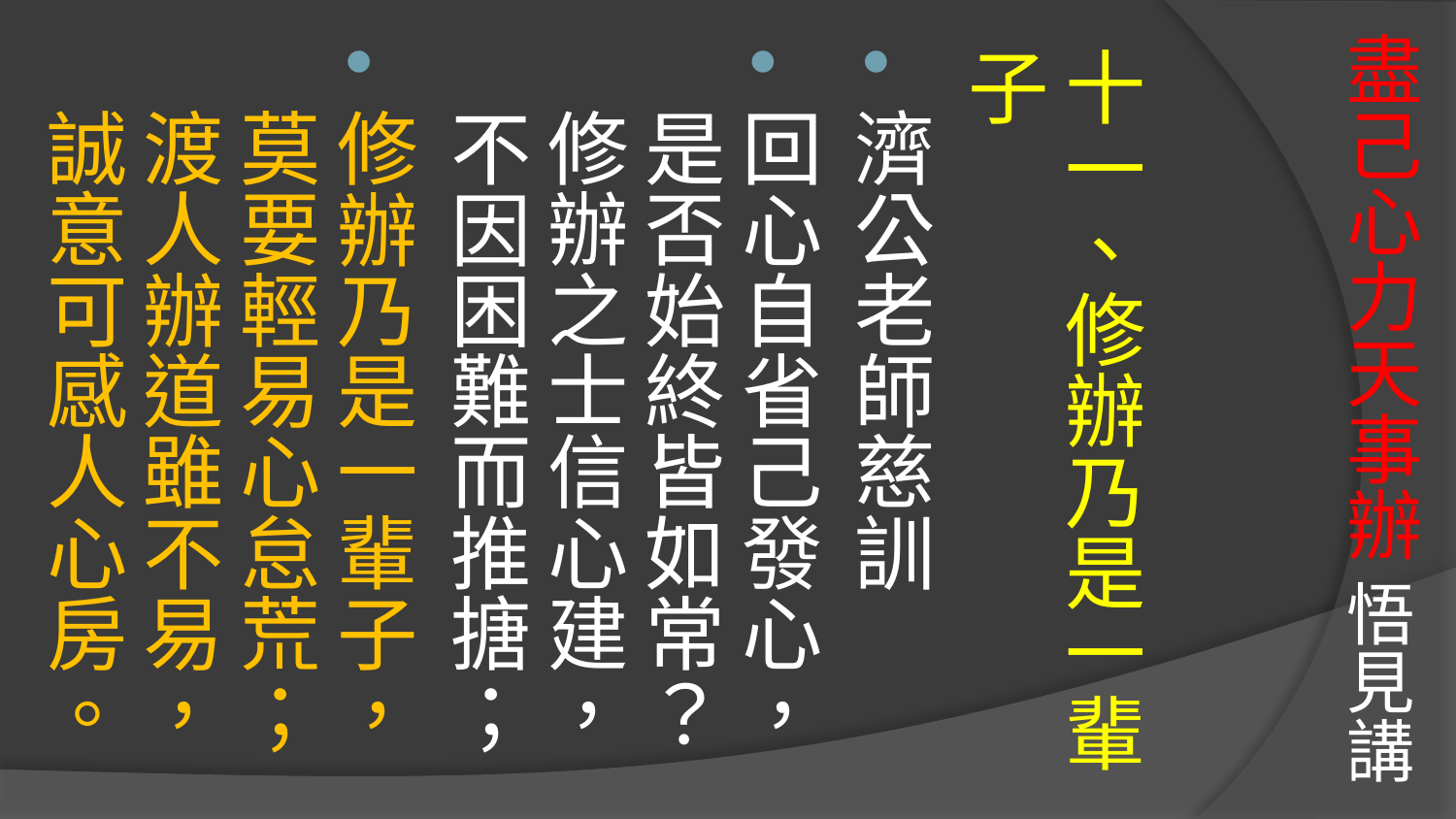

# 盡己心力天事辦 悟見講
十一、修辦乃是一輩子
濟公老師慈訓
回心自省己發心，是否始終皆如常？
修辦之士信心建，不因困難而推搪；
修辦乃是一輩子，莫要輕易心怠荒；
渡人辦道雖不易，誠意可感人心房。